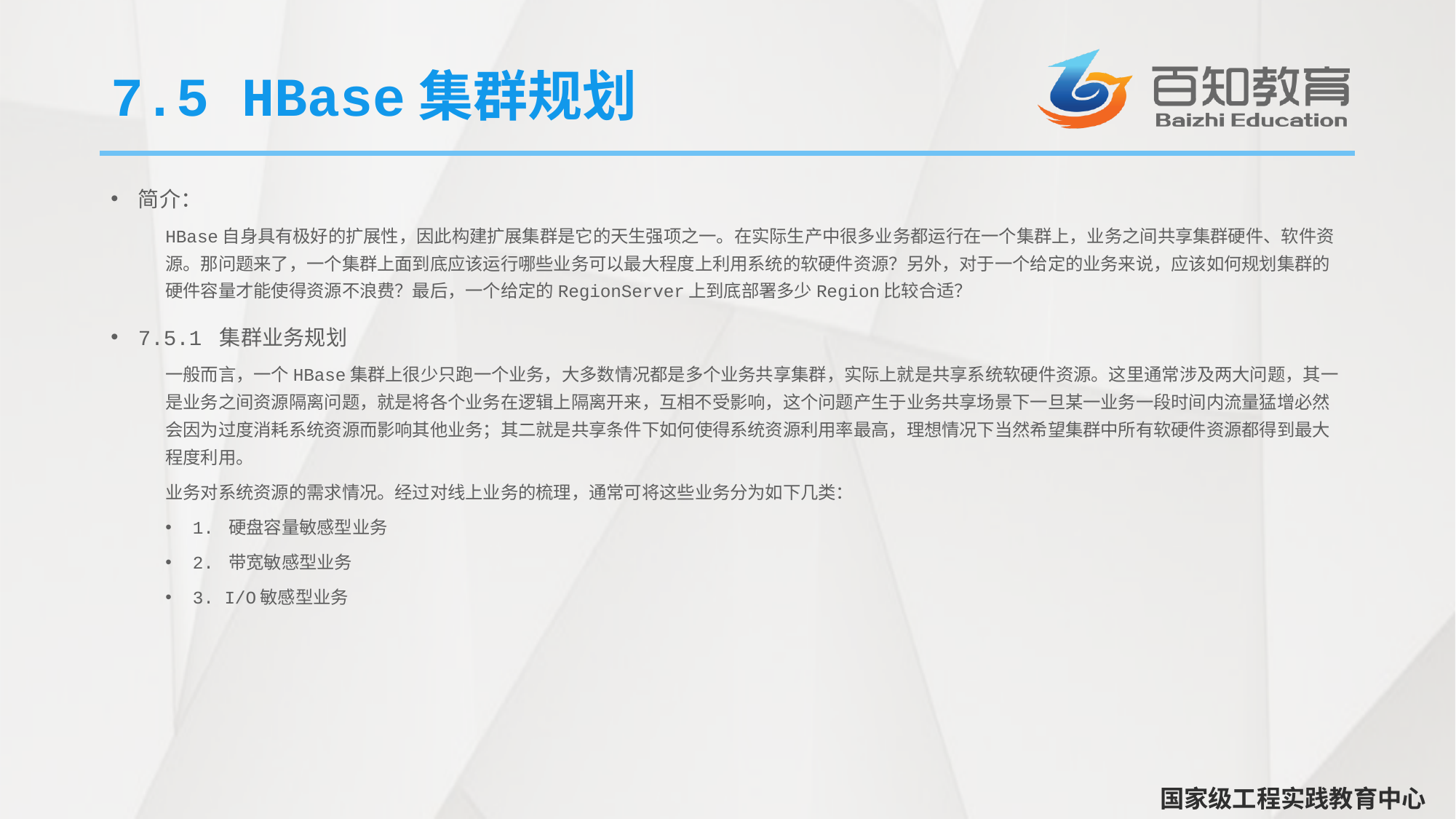

# 7.5 HBase集群规划
简介：
HBase自身具有极好的扩展性，因此构建扩展集群是它的天生强项之一。在实际生产中很多业务都运行在一个集群上，业务之间共享集群硬件、软件资源。那问题来了，一个集群上面到底应该运行哪些业务可以最大程度上利用系统的软硬件资源？另外，对于一个给定的业务来说，应该如何规划集群的硬件容量才能使得资源不浪费？最后，一个给定的RegionServer上到底部署多少Region比较合适？
7.5.1 集群业务规划
一般而言，一个HBase集群上很少只跑一个业务，大多数情况都是多个业务共享集群，实际上就是共享系统软硬件资源。这里通常涉及两大问题，其一是业务之间资源隔离问题，就是将各个业务在逻辑上隔离开来，互相不受影响，这个问题产生于业务共享场景下一旦某一业务一段时间内流量猛增必然会因为过度消耗系统资源而影响其他业务；其二就是共享条件下如何使得系统资源利用率最高，理想情况下当然希望集群中所有软硬件资源都得到最大程度利用。
业务对系统资源的需求情况。经过对线上业务的梳理，通常可将这些业务分为如下几类：
1. 硬盘容量敏感型业务
2. 带宽敏感型业务
3. I/O敏感型业务